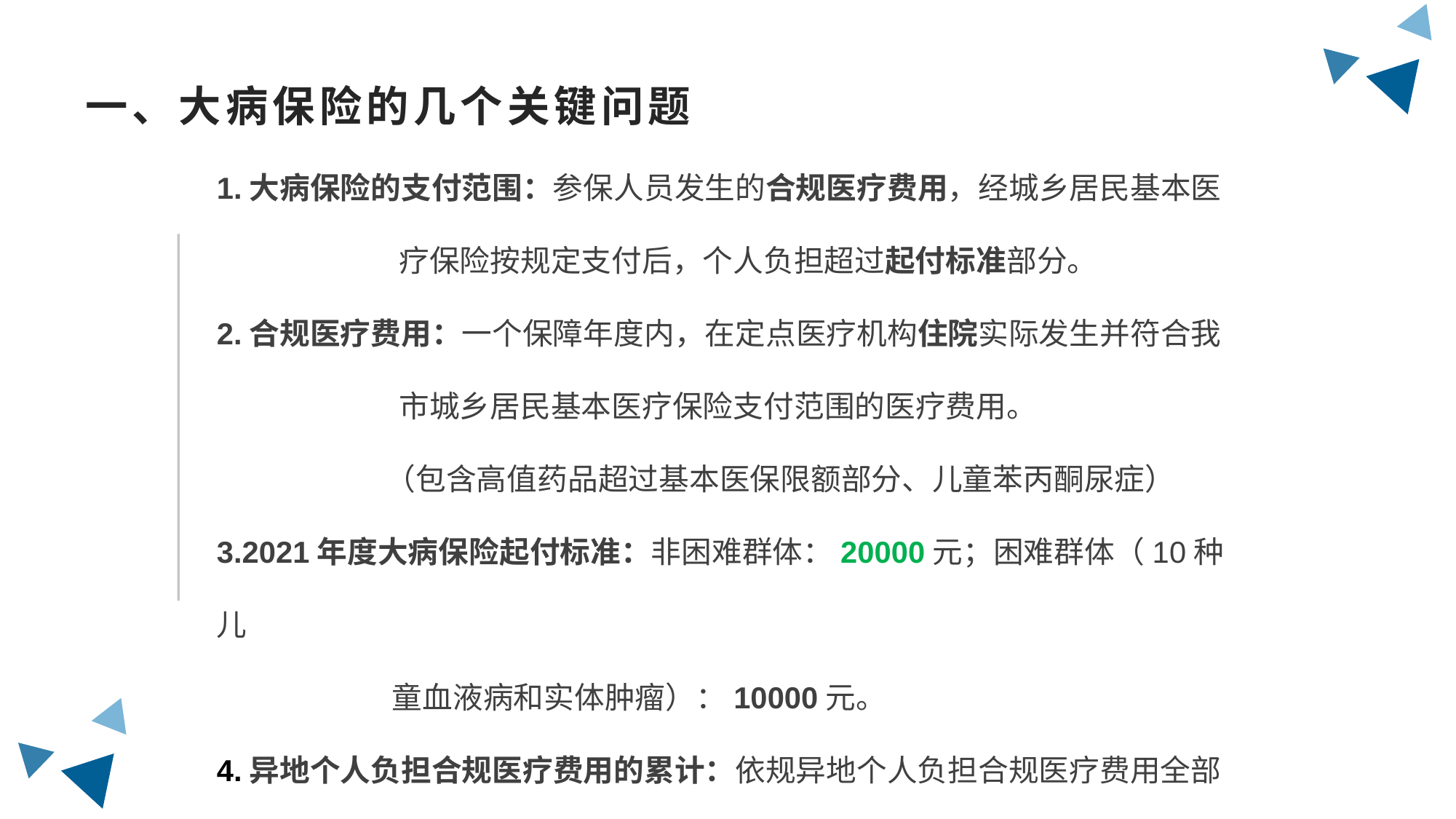

一、大病保险的几个关键问题
1.大病保险的支付范围：参保人员发生的合规医疗费用，经城乡居民基本医
                          疗保险按规定支付后，个人负担超过起付标准部分。
2.合规医疗费用：一个保障年度内，在定点医疗机构住院实际发生并符合我
                          市城乡居民基本医疗保险支付范围的医疗费用。
                        （包含高值药品超过基本医保限额部分、儿童苯丙酮尿症）
3.2021年度大病保险起付标准：非困难群体：20000元；困难群体（10种儿
                         童血液病和实体肿瘤）：10000元。
4.异地个人负担合规医疗费用的累计：依规异地个人负担合规医疗费用全部
                         累计；未依规异地个人负担合规医疗费用按90%累计。